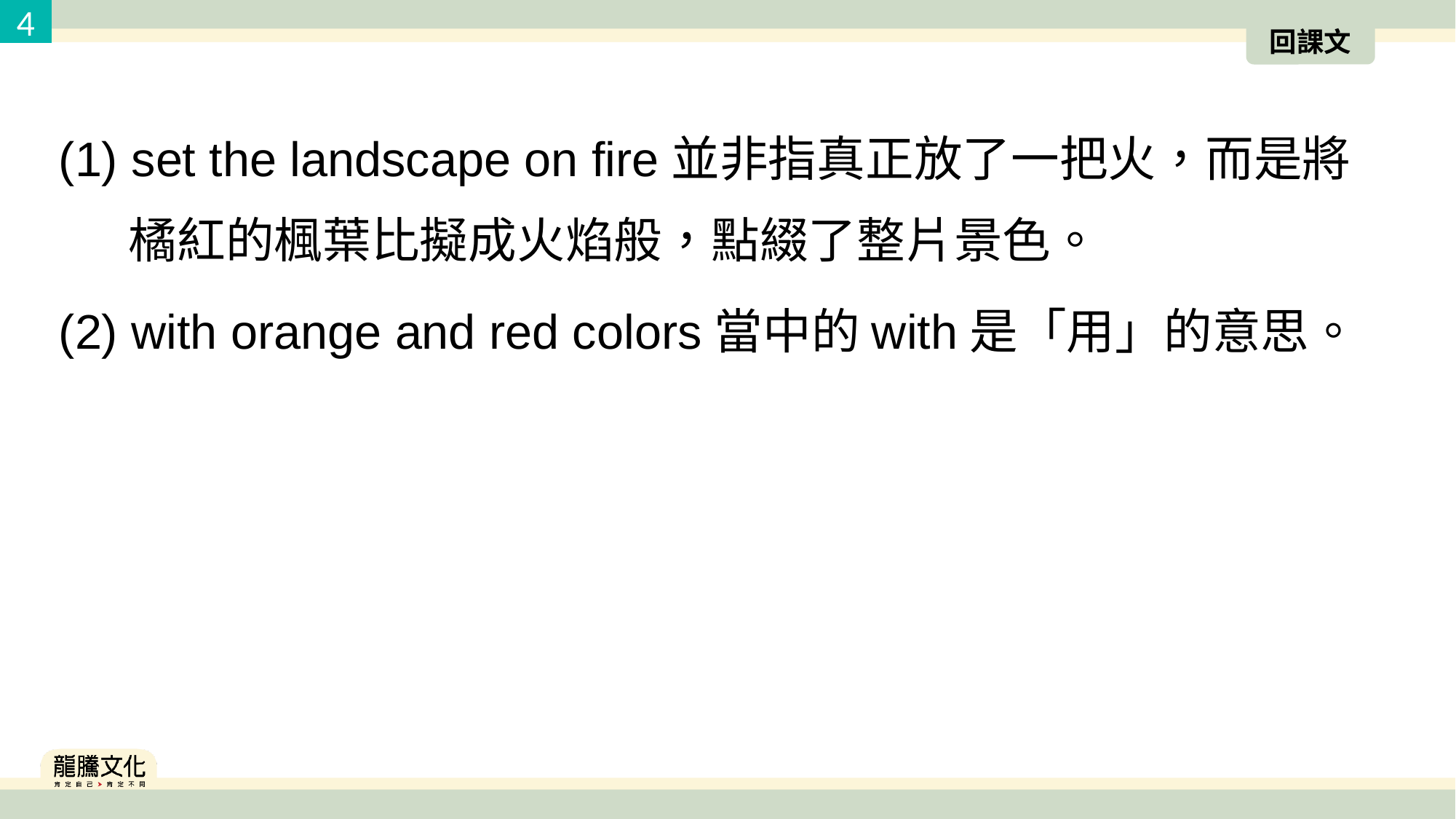

4
回課文
(1) set the landscape on fire並非指真正放了一把火，而是將橘紅的楓葉比擬成火焰般，點綴了整片景色。
(2) with orange and red colors當中的with是「用」的意思。